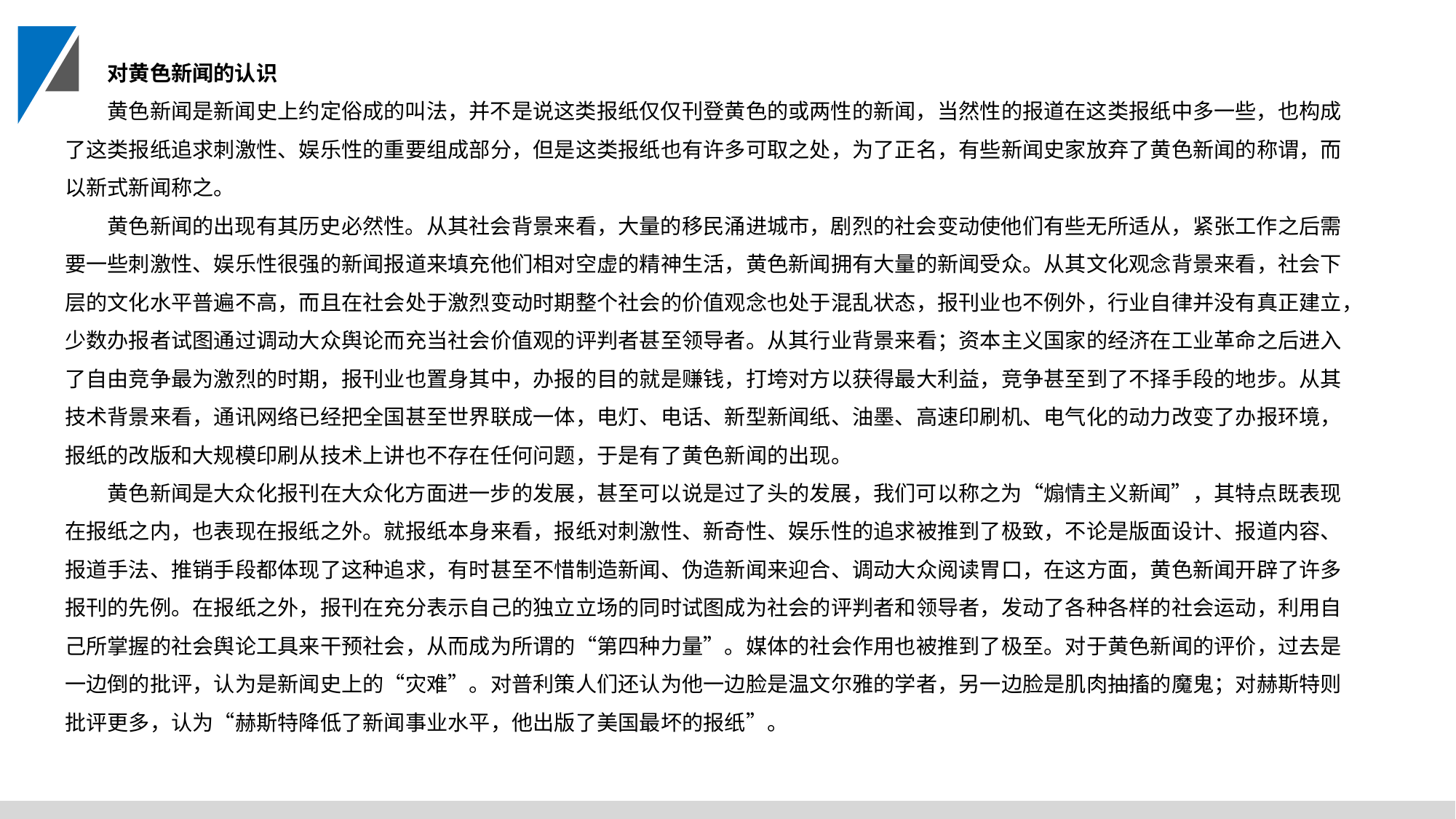

对黄色新闻的认识
黄色新闻是新闻史上约定俗成的叫法，并不是说这类报纸仅仅刊登黄色的或两性的新闻，当然性的报道在这类报纸中多一些，也构成了这类报纸追求刺激性、娱乐性的重要组成部分，但是这类报纸也有许多可取之处，为了正名，有些新闻史家放弃了黄色新闻的称谓，而以新式新闻称之。
黄色新闻的出现有其历史必然性。从其社会背景来看，大量的移民涌进城市，剧烈的社会变动使他们有些无所适从，紧张工作之后需要一些刺激性、娱乐性很强的新闻报道来填充他们相对空虚的精神生活，黄色新闻拥有大量的新闻受众。从其文化观念背景来看，社会下层的文化水平普遍不高，而且在社会处于激烈变动时期整个社会的价值观念也处于混乱状态，报刊业也不例外，行业自律并没有真正建立，少数办报者试图通过调动大众舆论而充当社会价值观的评判者甚至领导者。从其行业背景来看；资本主义国家的经济在工业革命之后进入了自由竞争最为激烈的时期，报刊业也置身其中，办报的目的就是赚钱，打垮对方以获得最大利益，竞争甚至到了不择手段的地步。从其技术背景来看，通讯网络已经把全国甚至世界联成一体，电灯、电话、新型新闻纸、油墨、高速印刷机、电气化的动力改变了办报环境，报纸的改版和大规模印刷从技术上讲也不存在任何问题，于是有了黄色新闻的出现。
黄色新闻是大众化报刊在大众化方面进一步的发展，甚至可以说是过了头的发展，我们可以称之为“煽情主义新闻”，其特点既表现在报纸之内，也表现在报纸之外。就报纸本身来看，报纸对刺激性、新奇性、娱乐性的追求被推到了极致，不论是版面设计、报道内容、报道手法、推销手段都体现了这种追求，有时甚至不惜制造新闻、伪造新闻来迎合、调动大众阅读胃口，在这方面，黄色新闻开辟了许多报刊的先例。在报纸之外，报刊在充分表示自己的独立立场的同时试图成为社会的评判者和领导者，发动了各种各样的社会运动，利用自己所掌握的社会舆论工具来干预社会，从而成为所谓的“第四种力量”。媒体的社会作用也被推到了极至。对于黄色新闻的评价，过去是一边倒的批评，认为是新闻史上的“灾难”。对普利策人们还认为他一边脸是温文尔雅的学者，另一边脸是肌肉抽搐的魔鬼；对赫斯特则批评更多，认为“赫斯特降低了新闻事业水平，他出版了美国最坏的报纸”。